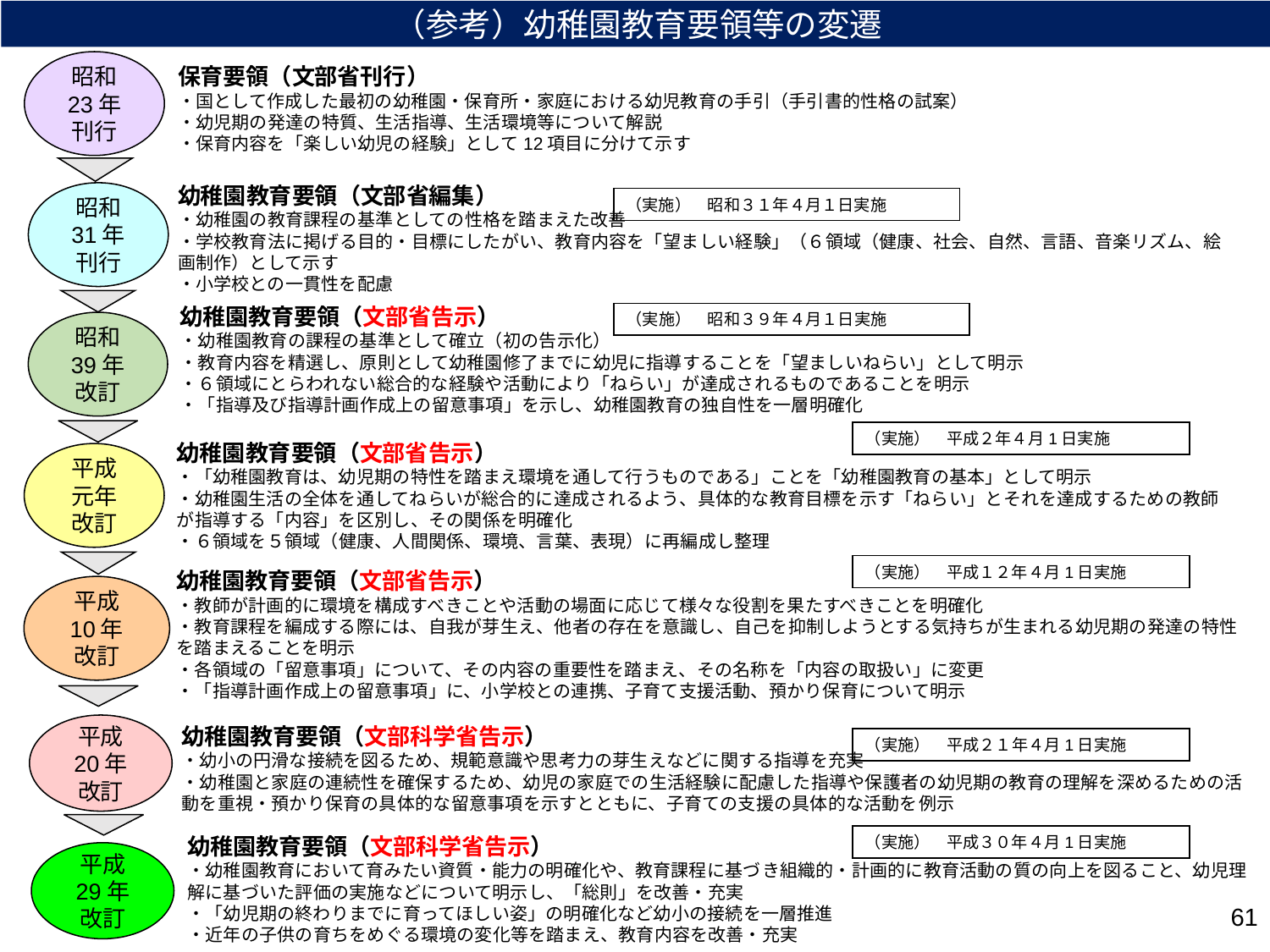

（参考）幼稚園教育要領等の変遷

昭和
23年
刊行
保育要領（文部省刊行）
・国として作成した最初の幼稚園・保育所・家庭における幼児教育の手引（手引書的性格の試案）
・幼児期の発達の特質、生活指導、生活環境等について解説
・保育内容を「楽しい幼児の経験」として12項目に分けて示す

幼稚園教育要領（文部省編集）
・幼稚園の教育課程の基準としての性格を踏まえた改善
・学校教育法に掲げる目的・目標にしたがい、教育内容を「望ましい経験」（６領域（健康、社会、自然、言語、音楽リズム、絵画制作）として示す
・小学校との一貫性を配慮
昭和
31年
刊行
（実施）　昭和３１年４月１日実施

幼稚園教育要領（文部省告示）
・幼稚園教育の課程の基準として確立（初の告示化）
・教育内容を精選し、原則として幼稚園修了までに幼児に指導することを「望ましいねらい」として明示
・６領域にとらわれない総合的な経験や活動により「ねらい」が達成されるものであることを明示
・「指導及び指導計画作成上の留意事項」を示し、幼稚園教育の独自性を一層明確化
（実施）　昭和３９年４月１日実施
昭和
39年
改訂

（実施）　平成２年４月1日実施
幼稚園教育要領（文部省告示）
・「幼稚園教育は、幼児期の特性を踏まえ環境を通して行うものである」ことを「幼稚園教育の基本」として明示
・幼稚園生活の全体を通してねらいが総合的に達成されるよう、具体的な教育目標を示す「ねらい」とそれを達成するための教師が指導する「内容」を区別し、その関係を明確化
・６領域を５領域（健康、人間関係、環境、言葉、表現）に再編成し整理
平成
元年
改訂

（実施）　平成１２年４月1日実施
幼稚園教育要領（文部省告示）
・教師が計画的に環境を構成すべきことや活動の場面に応じて様々な役割を果たすべきことを明確化
・教育課程を編成する際には、自我が芽生え、他者の存在を意識し、自己を抑制しようとする気持ちが生まれる幼児期の発達の特性を踏まえることを明示
・各領域の「留意事項」について、その内容の重要性を踏まえ、その名称を「内容の取扱い」に変更
・「指導計画作成上の留意事項」に、小学校との連携、子育て支援活動、預かり保育について明示
平成
10年
改訂

平成
20年
改訂
幼稚園教育要領（文部科学省告示）
・幼小の円滑な接続を図るため、規範意識や思考力の芽生えなどに関する指導を充実
・幼稚園と家庭の連続性を確保するため、幼児の家庭での生活経験に配慮した指導や保護者の幼児期の教育の理解を深めるための活動を重視・預かり保育の具体的な留意事項を示すとともに、子育ての支援の具体的な活動を例示
（実施）　平成２１年４月1日実施

幼稚園教育要領（文部科学省告示）
・幼稚園教育において育みたい資質・能力の明確化や、教育課程に基づき組織的・計画的に教育活動の質の向上を図ること、幼児理解に基づいた評価の実施などについて明示し、「総則」を改善・充実
・「幼児期の終わりまでに育ってほしい姿」の明確化など幼小の接続を一層推進
・近年の子供の育ちをめぐる環境の変化等を踏まえ、教育内容を改善・充実

（実施）　平成３０年４月1日実施
平成
29年
改訂
61